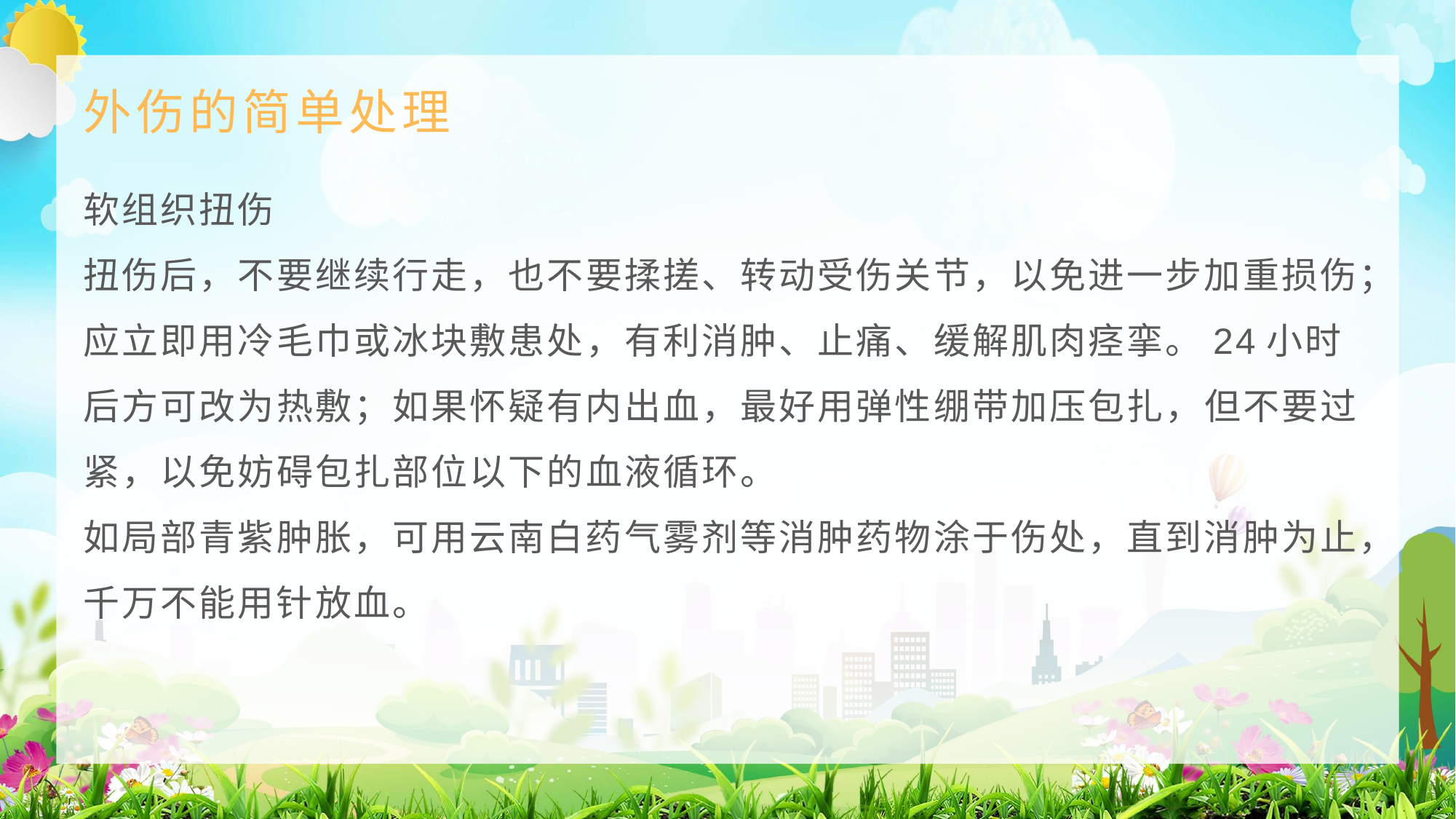

# 外伤的简单处理
软组织扭伤
扭伤后，不要继续行走，也不要揉搓、转动受伤关节，以免进一步加重损伤；应立即用冷毛巾或冰块敷患处，有利消肿、止痛、缓解肌肉痉挛。24小时后方可改为热敷；如果怀疑有内出血，最好用弹性绷带加压包扎，但不要过紧，以免妨碍包扎部位以下的血液循环。
如局部青紫肿胀，可用云南白药气雾剂等消肿药物涂于伤处，直到消肿为止，千万不能用针放血。